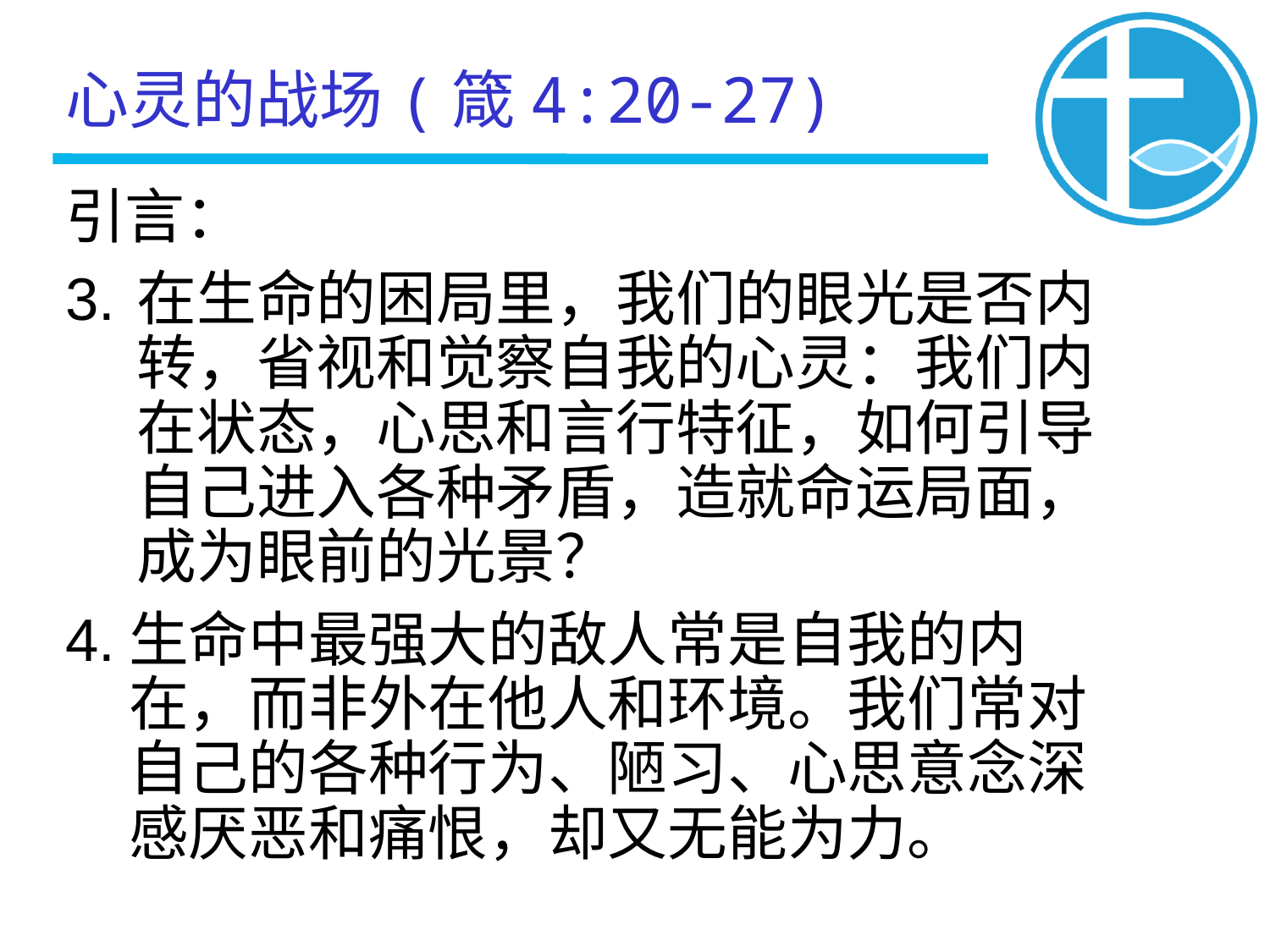

心灵的战场(箴4:20-27)
引言：
在生命的困局里，我们的眼光是否内转，省视和觉察自我的心灵：我们内在状态，心思和言行特征，如何引导自己进入各种矛盾，造就命运局面，成为眼前的光景？
生命中最强大的敌人常是自我的内在，而非外在他人和环境。我们常对自己的各种行为、陋习、心思意念深感厌恶和痛恨，却又无能为力。